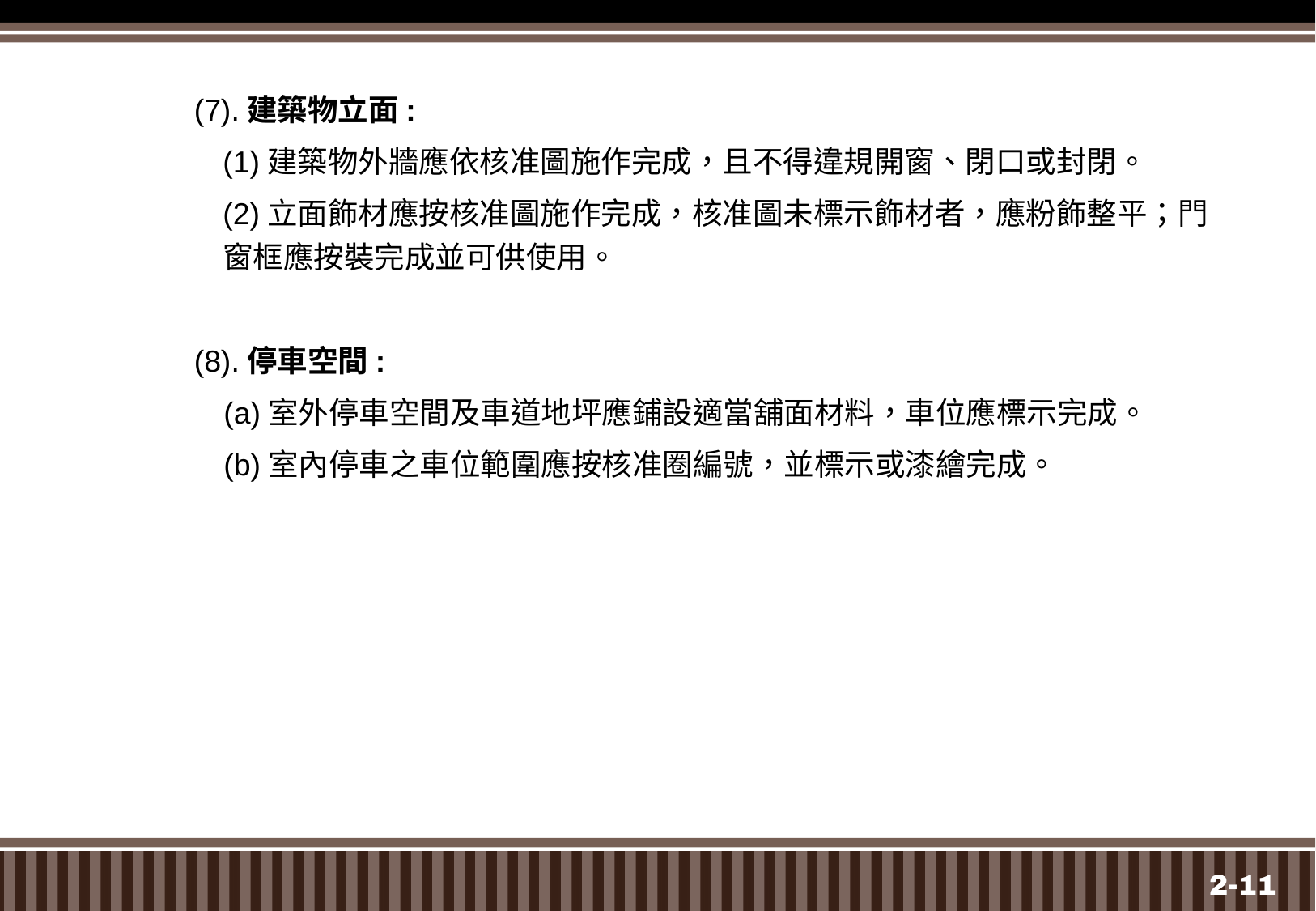

(7).建築物立面:
(1)建築物外牆應依核准圖施作完成，且不得違規開窗、閉口或封閉。
(2)立面飾材應按核准圖施作完成，核准圖未標示飾材者，應粉飾整平；門窗框應按裝完成並可供使用。

(8).停車空間:
(a)室外停車空間及車道地坪應鋪設適當舖面材料，車位應標示完成。
(b)室內停車之車位範圍應按核准圈編號，並標示或漆繪完成。
2-11